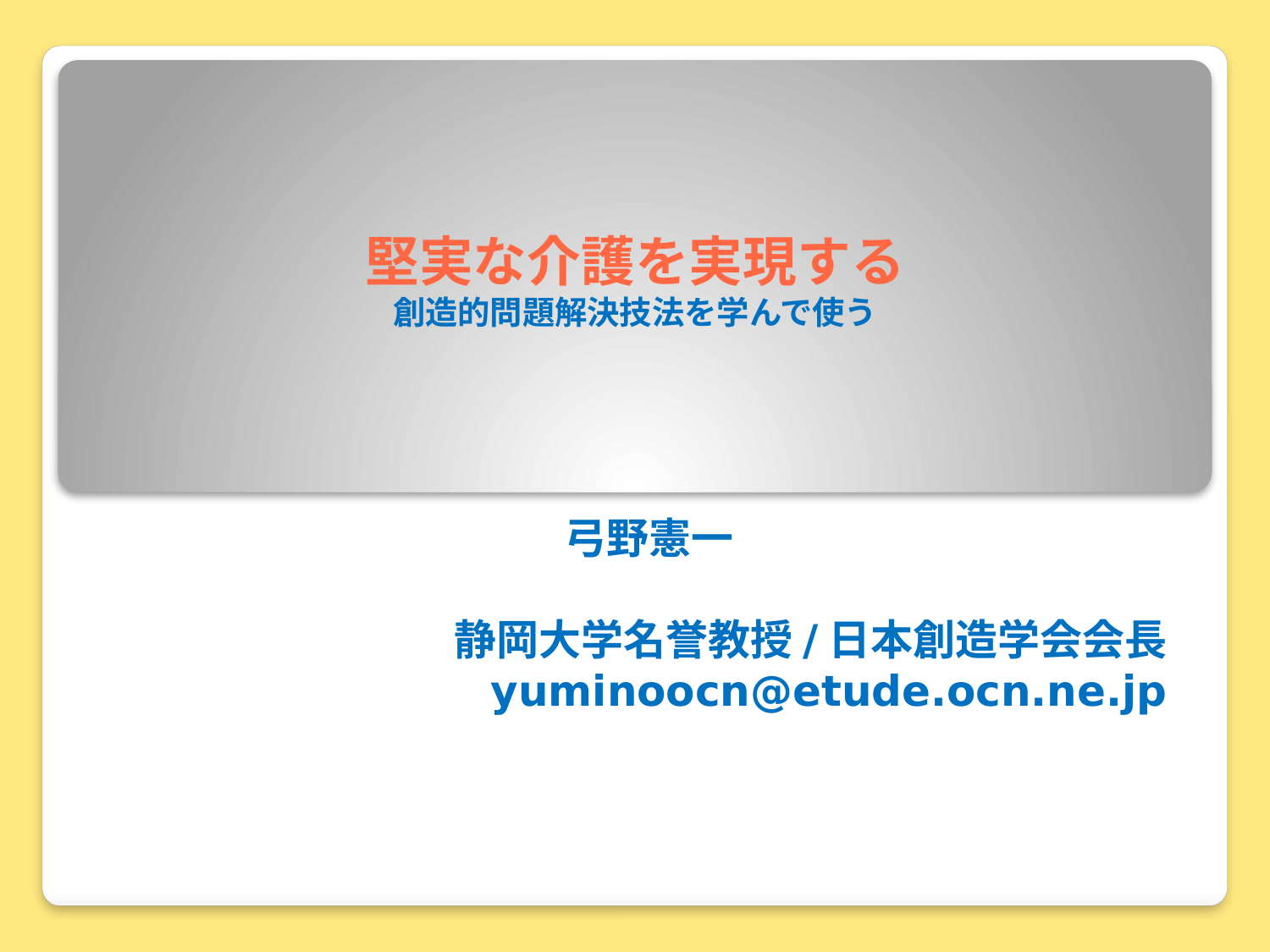

# 堅実な介護を実現する 創造的問題解決技法を学んで使う
弓野憲一

静岡大学名誉教授/日本創造学会会長
yuminoocn@etude.ocn.ne.jp